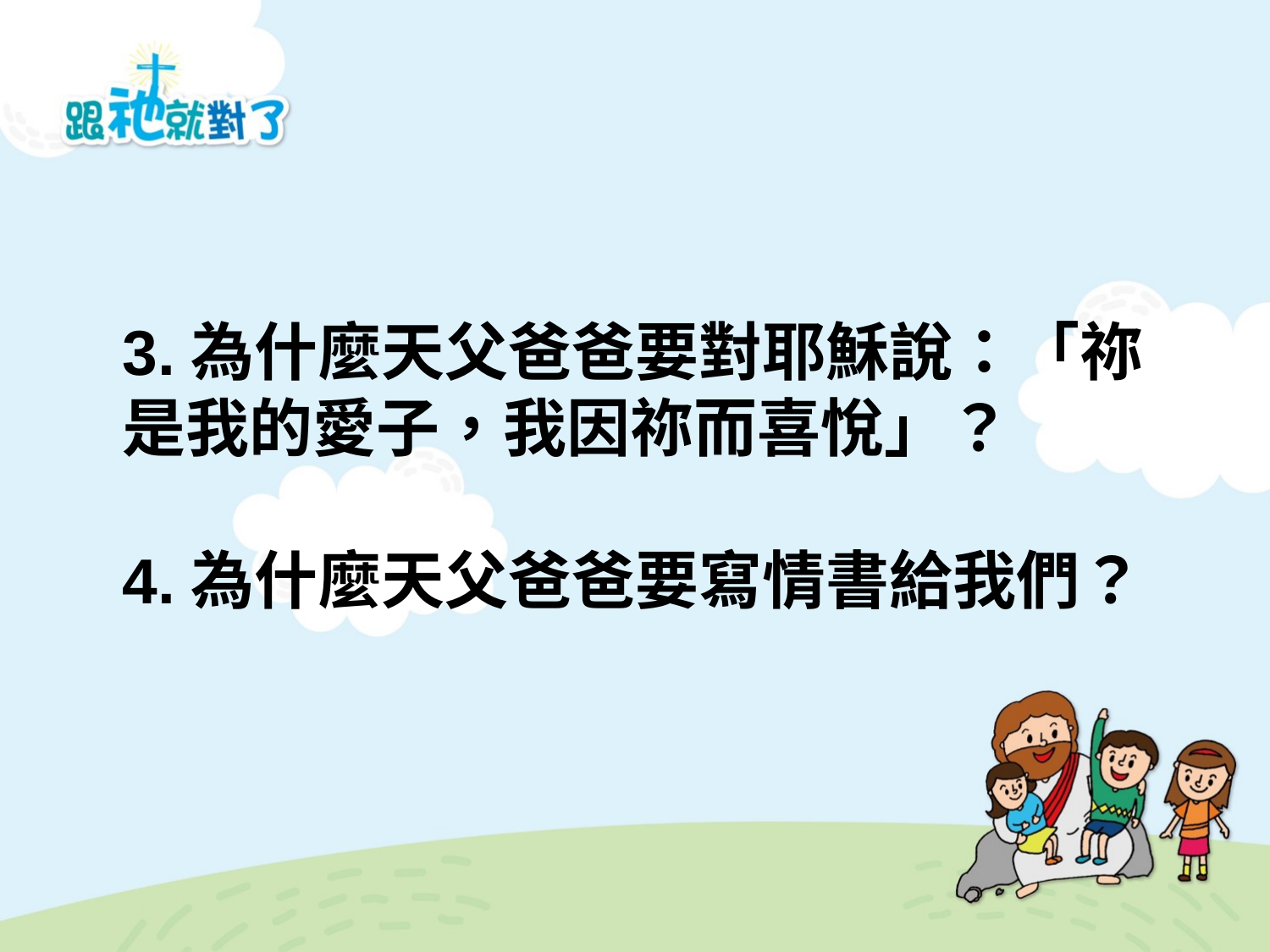

3.為什麼天父爸爸要對耶穌說：「祢是我的愛子，我因祢而喜悅」？

4.為什麼天父爸爸要寫情書給我們？